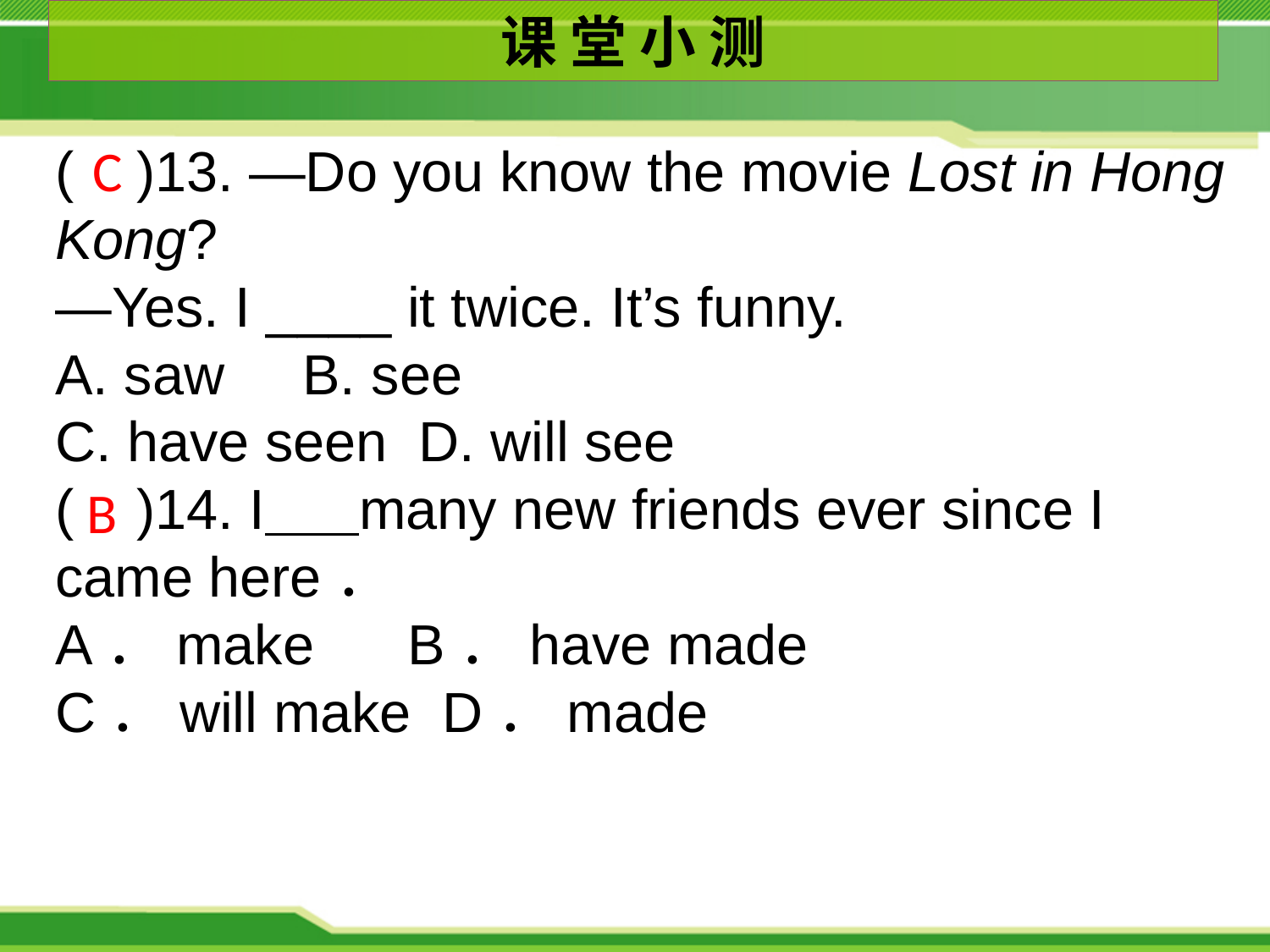

课 堂 小 测
(    )13. —Do you know the movie Lost in Hong Kong?
—Yes. I ____ it twice. It’s funny.
A. saw     B. see
C. have seen  D. will see
(    )14. I      many new friends ever since I came here．
A．make      B．have made
C．will make  D．made
C
B